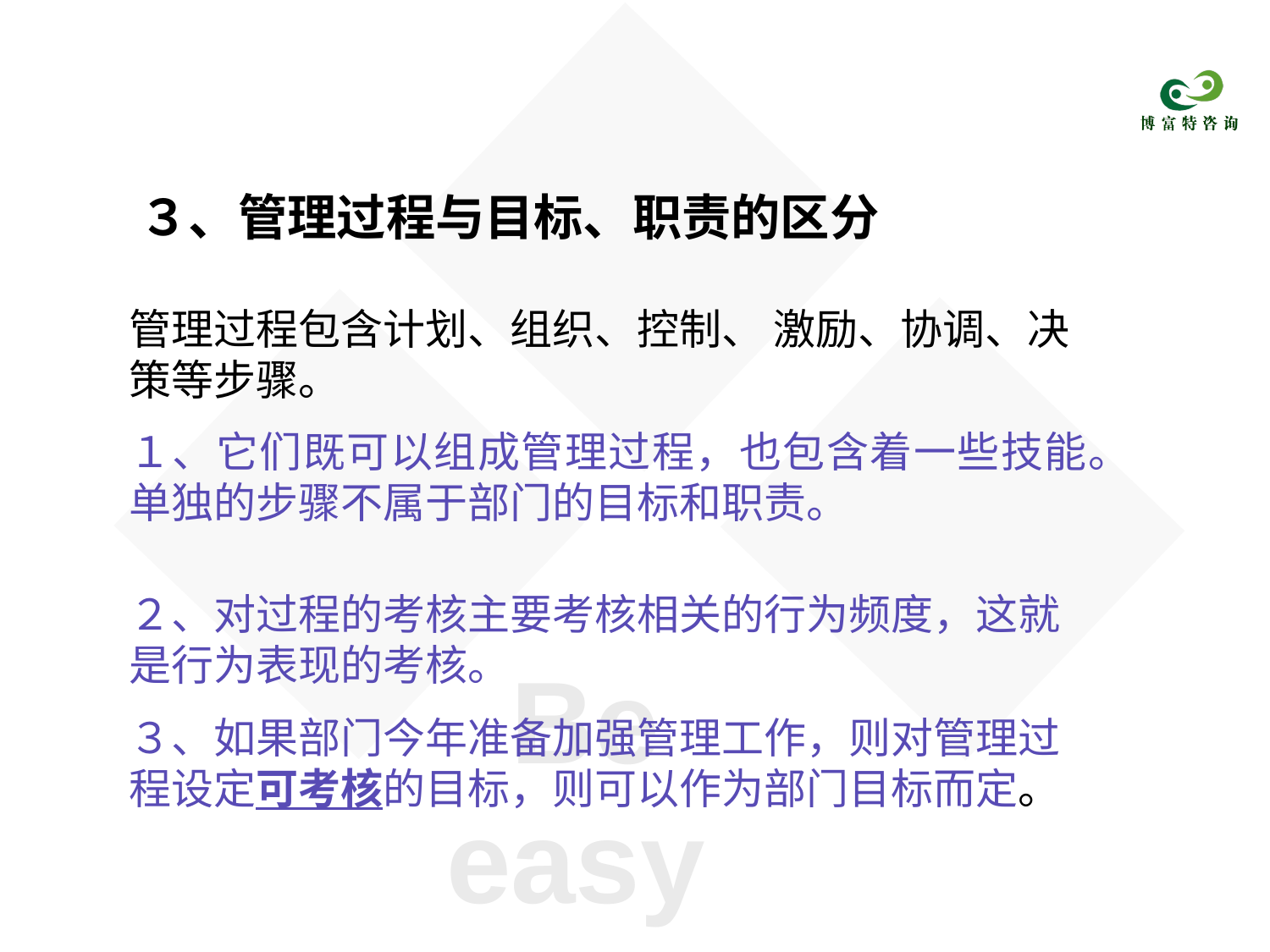

３、管理过程与目标、职责的区分
管理过程包含计划、组织、控制、 激励、协调、决策等步骤。
１、它们既可以组成管理过程，也包含着一些技能。单独的步骤不属于部门的目标和职责。
２、对过程的考核主要考核相关的行为频度，这就是行为表现的考核。
３、如果部门今年准备加强管理工作，则对管理过程设定可考核的目标，则可以作为部门目标而定。